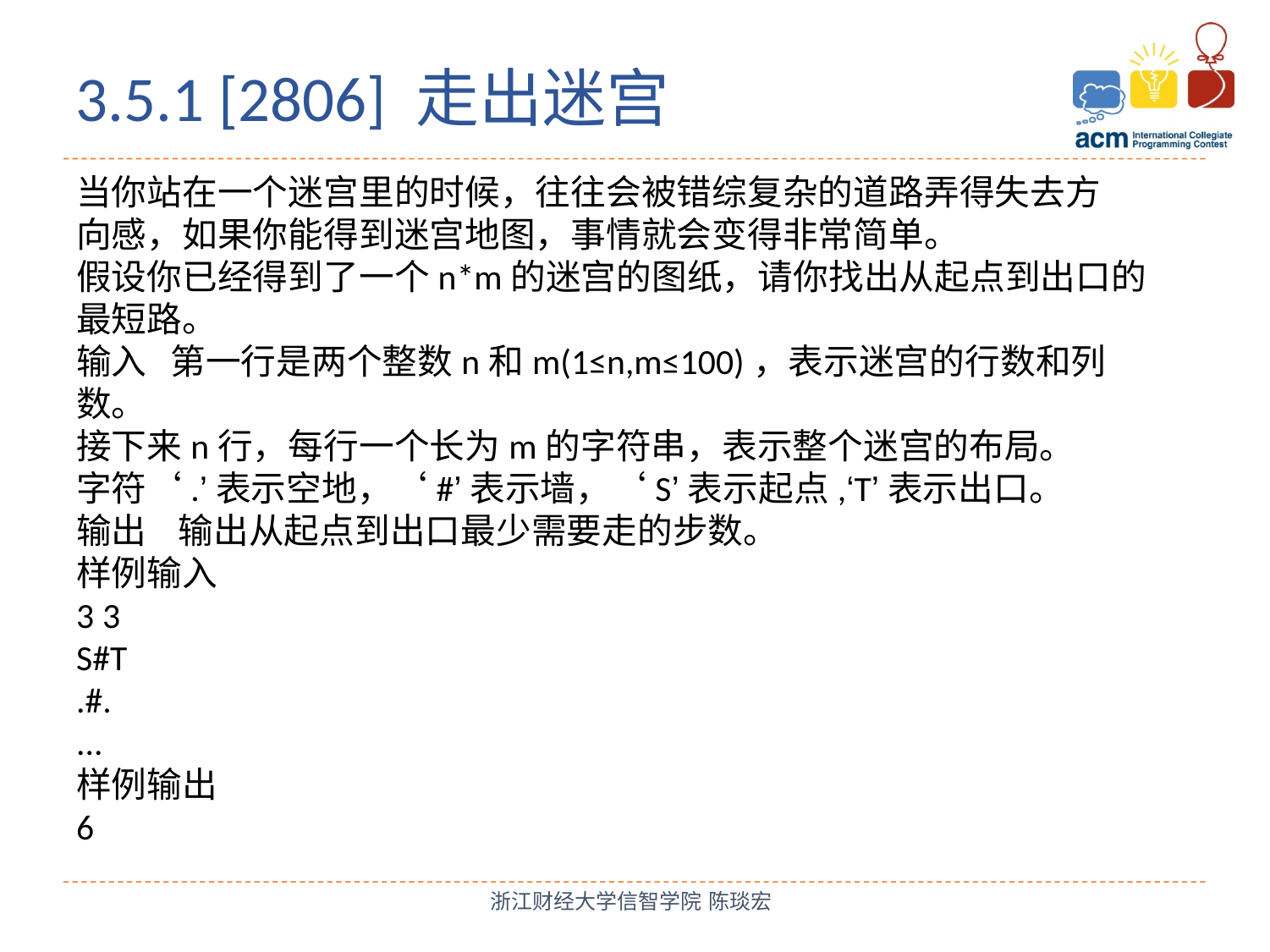

3.5.1 [2806] 走出迷宫

当你站在一个迷宫里的时候，往往会被错综复杂的道路弄得失去方
向感，如果你能得到迷宫地图，事情就会变得非常简单。
假设你已经得到了一个n*m的迷宫的图纸，请你找出从起点到出口的最短路。
输入   第一行是两个整数n和m(1≤n,m≤100)，表示迷宫的行数和列数。
接下来n行，每行一个长为m的字符串，表示整个迷宫的布局。
字符‘.’表示空地，‘#’表示墙，‘S’表示起点,‘T’表示出口。
输出    输出从起点到出口最少需要走的步数。
样例输入
3 3
S#T
.#.
...
样例输出
6
浙江财经大学信智学院 陈琰宏
34